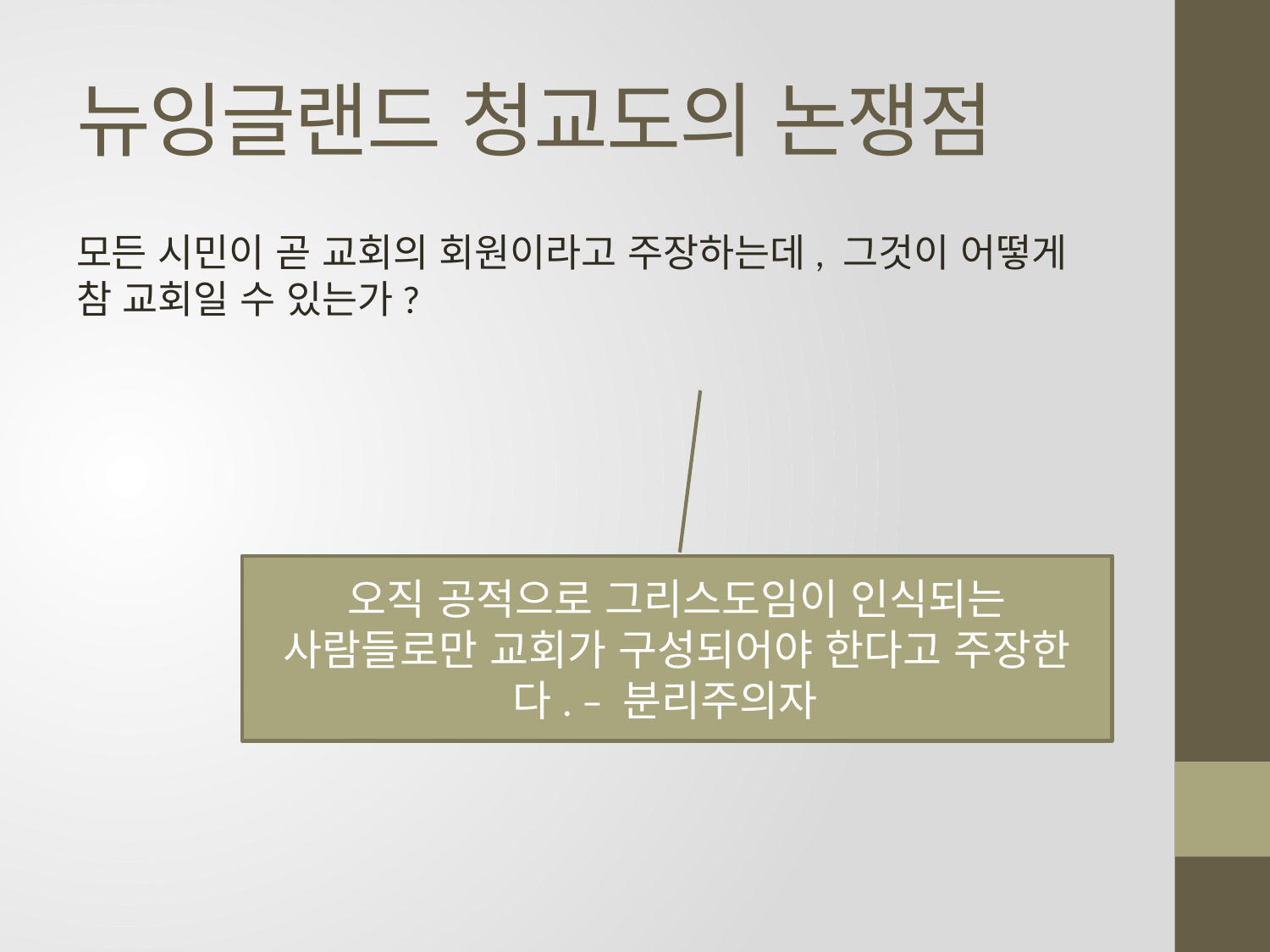

# 뉴잉글랜드 청교도의 논쟁점
모든 시민이 곧 교회의 회원이라고 주장하는데, 그것이 어떻게 참 교회일 수 있는가?
오직 공적으로 그리스도임이 인식되는 사람들로만 교회가 구성되어야 한다고 주장한다. – 분리주의자